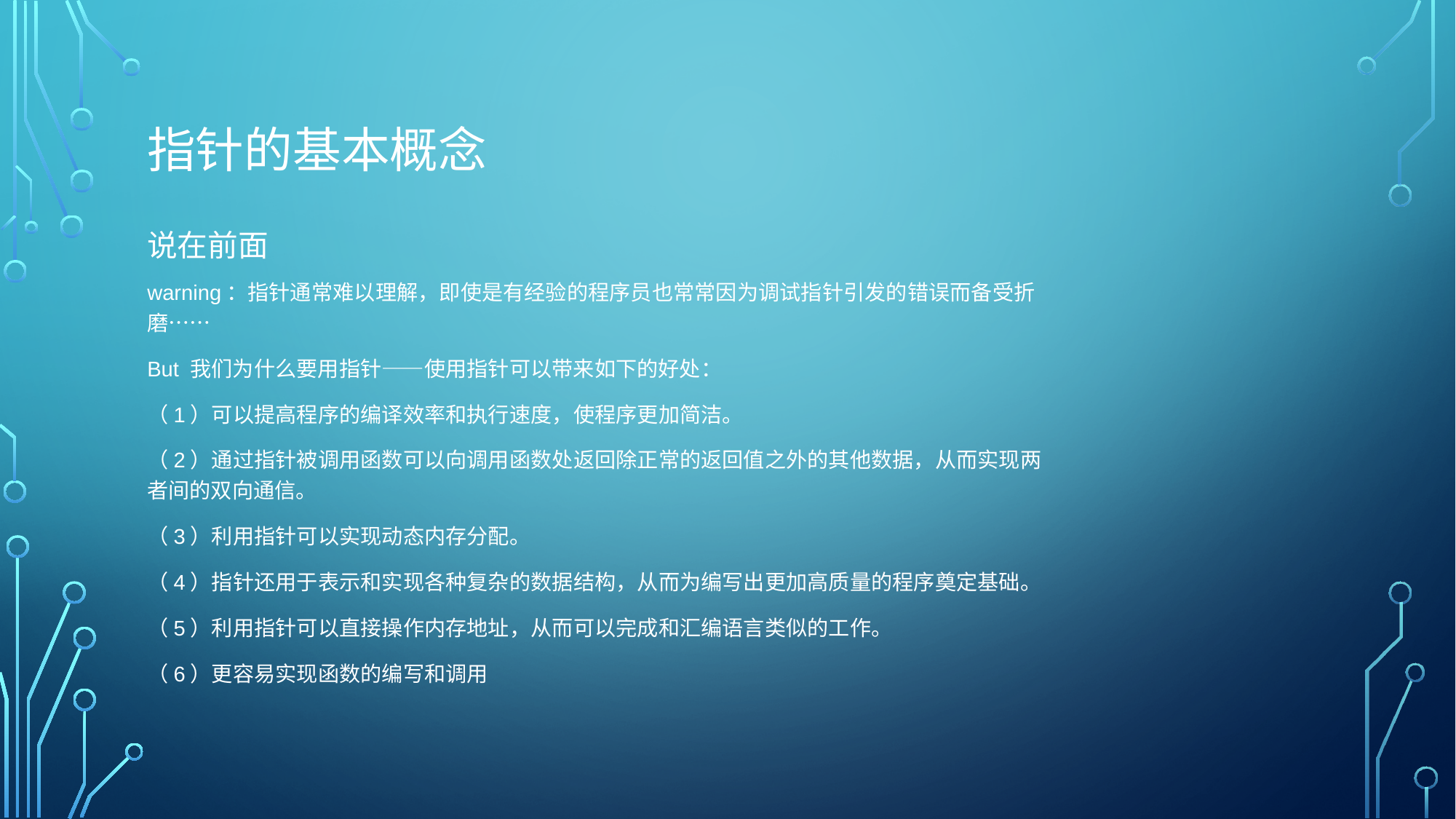

# 指针的基本概念 说在前面
warning：指针通常难以理解，即使是有经验的程序员也常常因为调试指针引发的错误而备受折磨……
But 我们为什么要用指针——使用指针可以带来如下的好处：
（1）可以提高程序的编译效率和执行速度，使程序更加简洁。
（2）通过指针被调用函数可以向调用函数处返回除正常的返回值之外的其他数据，从而实现两者间的双向通信。
（3）利用指针可以实现动态内存分配。
（4）指针还用于表示和实现各种复杂的数据结构，从而为编写出更加高质量的程序奠定基础。
（5）利用指针可以直接操作内存地址，从而可以完成和汇编语言类似的工作。
（6）更容易实现函数的编写和调用